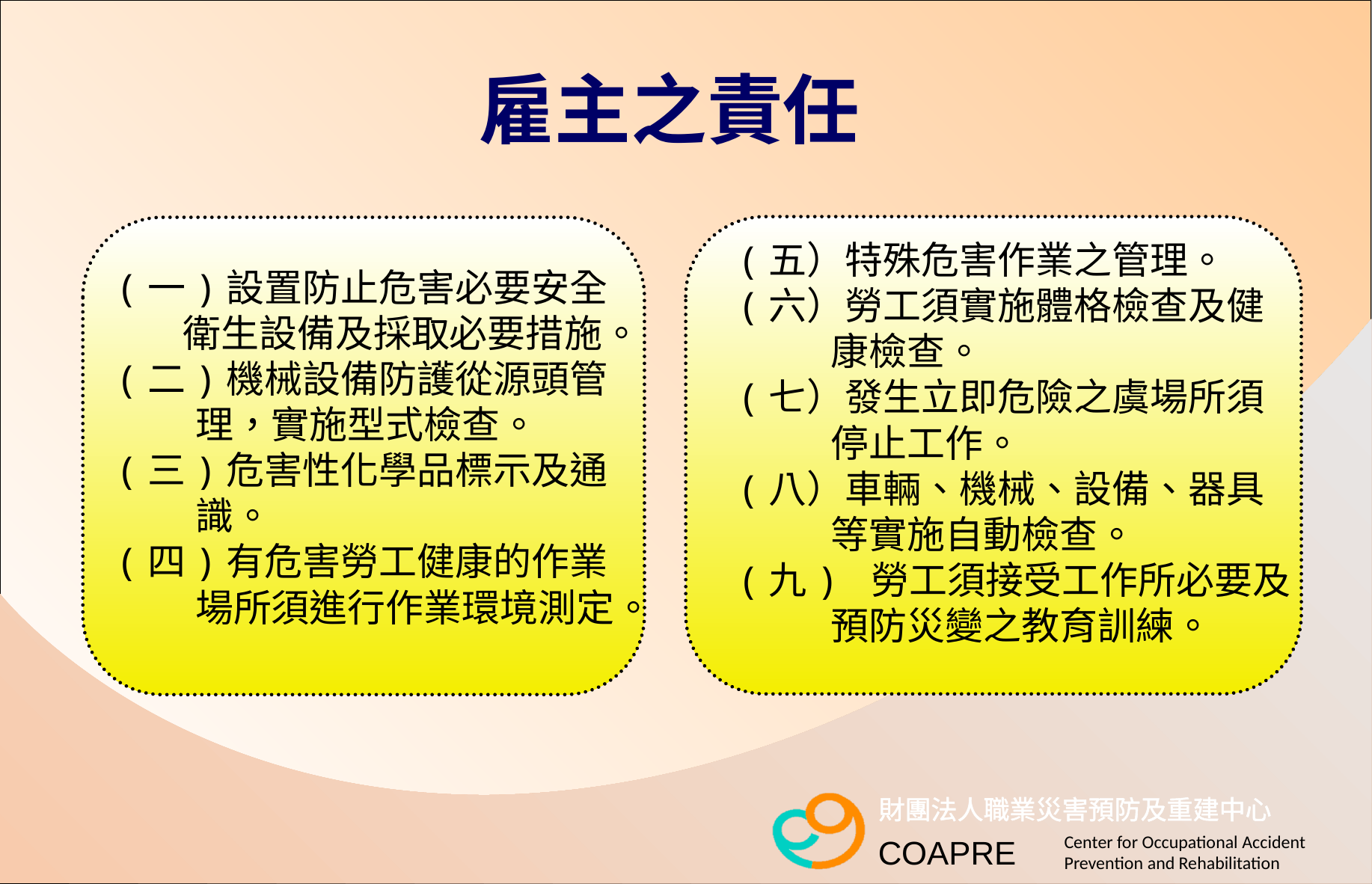

# 雇主之責任

(五）特殊危害作業之管理。
(六）勞工須實施體格檢查及健康檢查。
(七）發生立即危險之虞場所須停止工作。
(八）車輛、機械、設備、器具等實施自動檢查。
(九) 勞工須接受工作所必要及預防災變之教育訓練。

(一)設置防止危害必要安全衛生設備及採取必要措施。
(二)機械設備防護從源頭管理，實施型式檢查。
(三)危害性化學品標示及通識。
(四)有危害勞工健康的作業場所須進行作業環境測定。